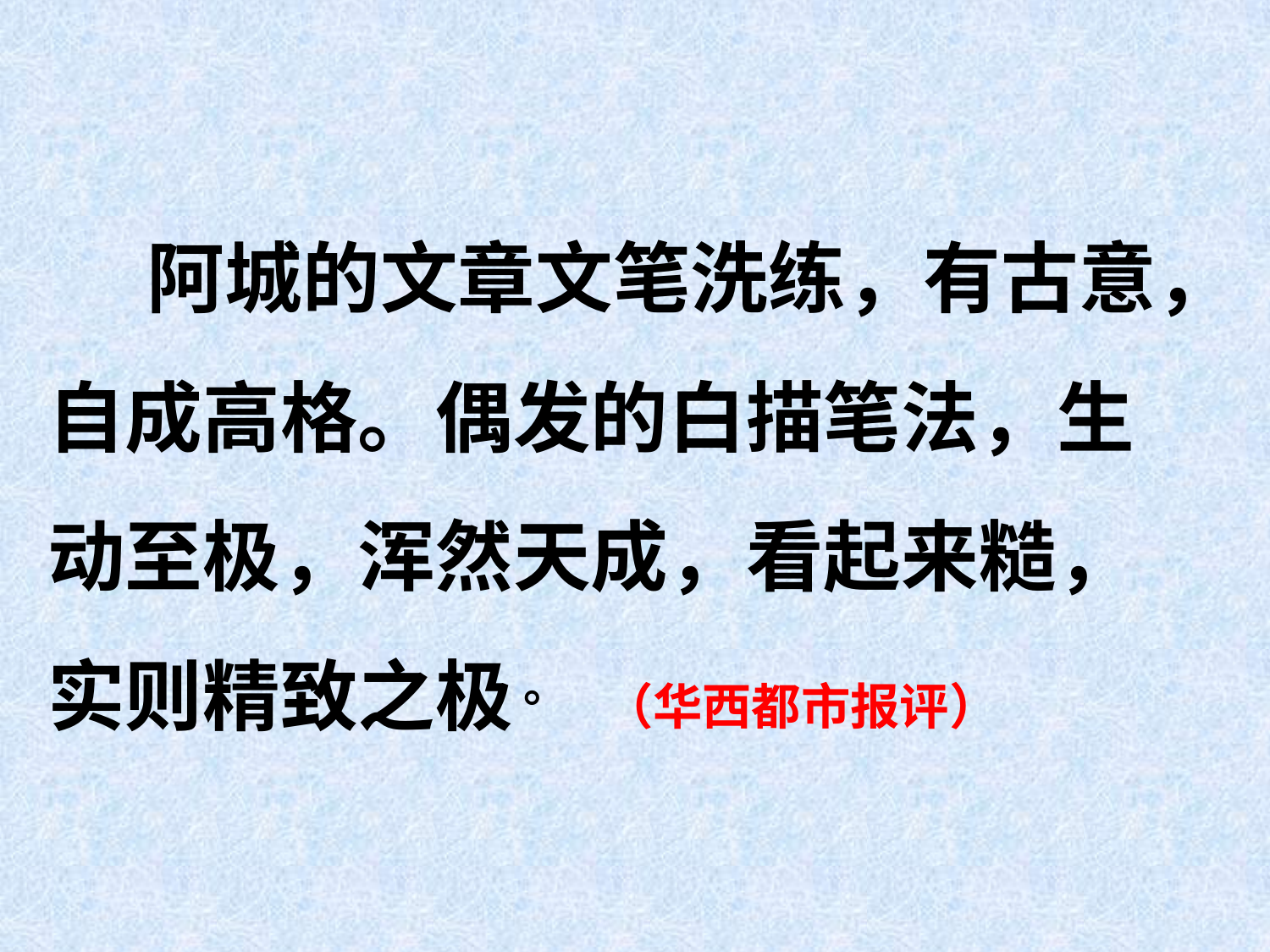

阿城的文章文笔洗练，有古意，自成高格。偶发的白描笔法，生动至极，浑然天成，看起来糙，实则精致之极 。  （华西都市报评）